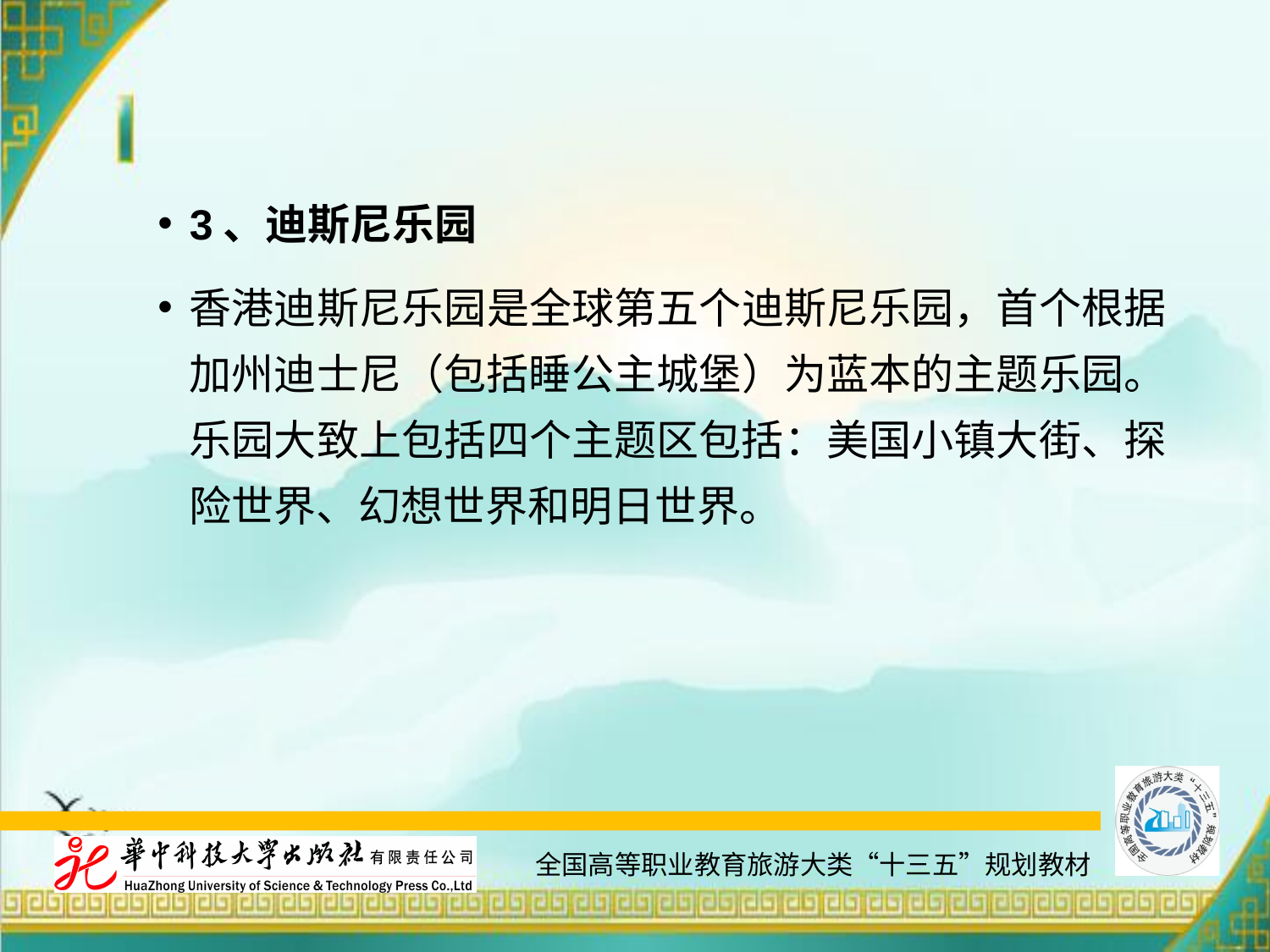

#
3、迪斯尼乐园
香港迪斯尼乐园是全球第五个迪斯尼乐园，首个根据加州迪士尼（包括睡公主城堡）为蓝本的主题乐园。乐园大致上包括四个主题区包括：美国小镇大街、探险世界、幻想世界和明日世界。